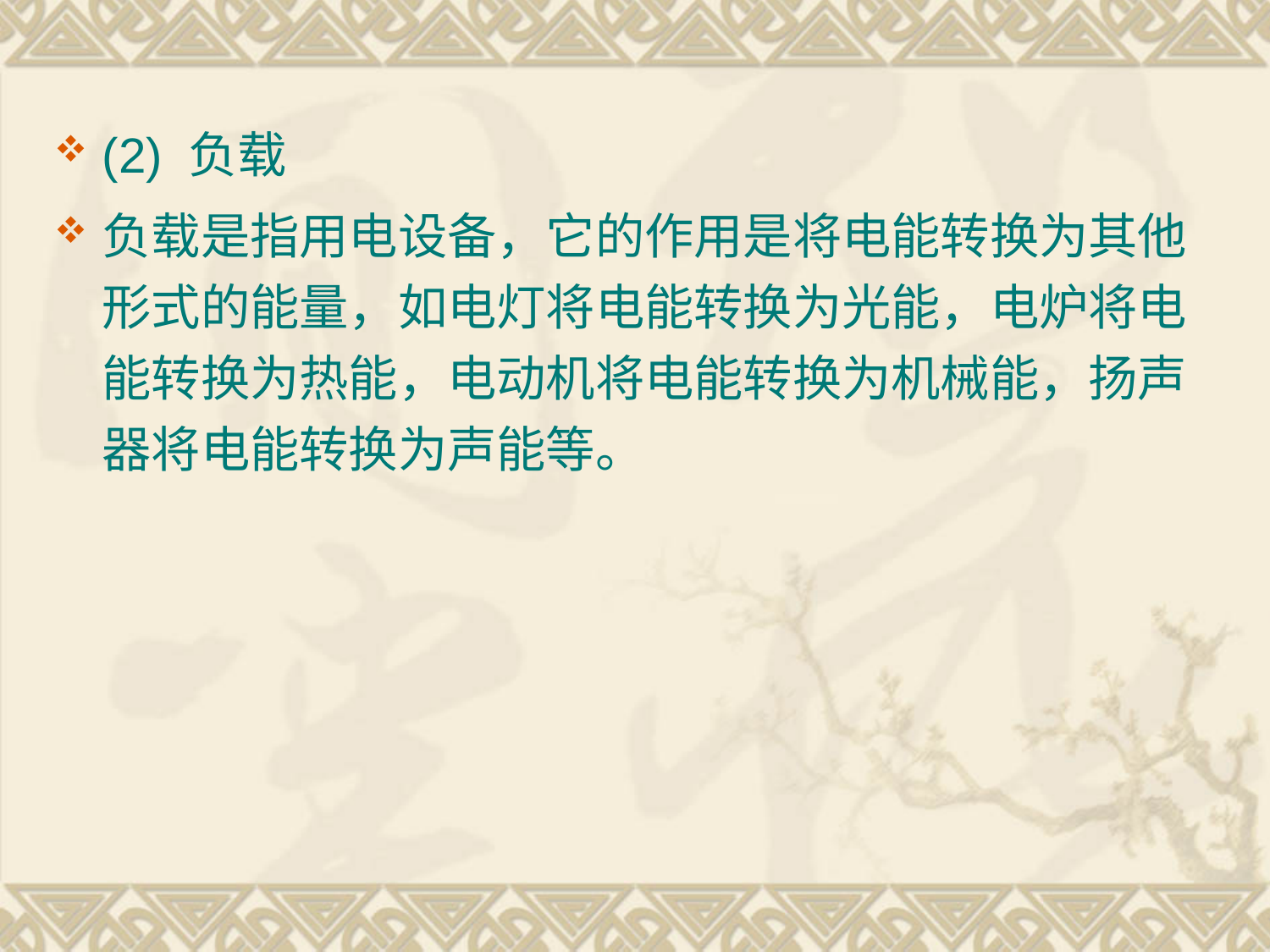

(2) 负载
负载是指用电设备，它的作用是将电能转换为其他形式的能量，如电灯将电能转换为光能，电炉将电能转换为热能，电动机将电能转换为机械能，扬声器将电能转换为声能等。